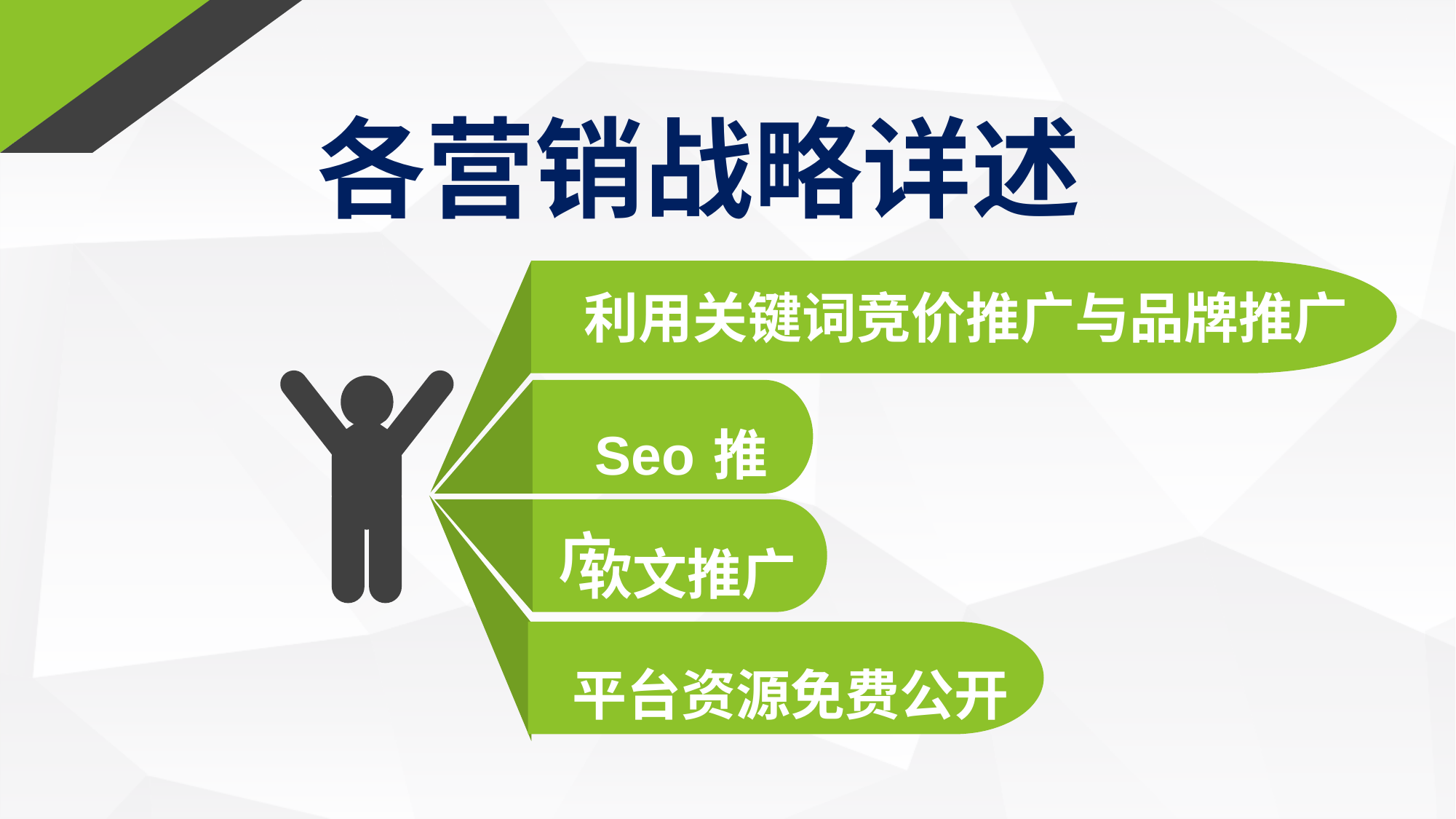

各营销战略详述

利用关键词竞价推广与品牌推广

Seo推广

软文推广

平台资源免费公开